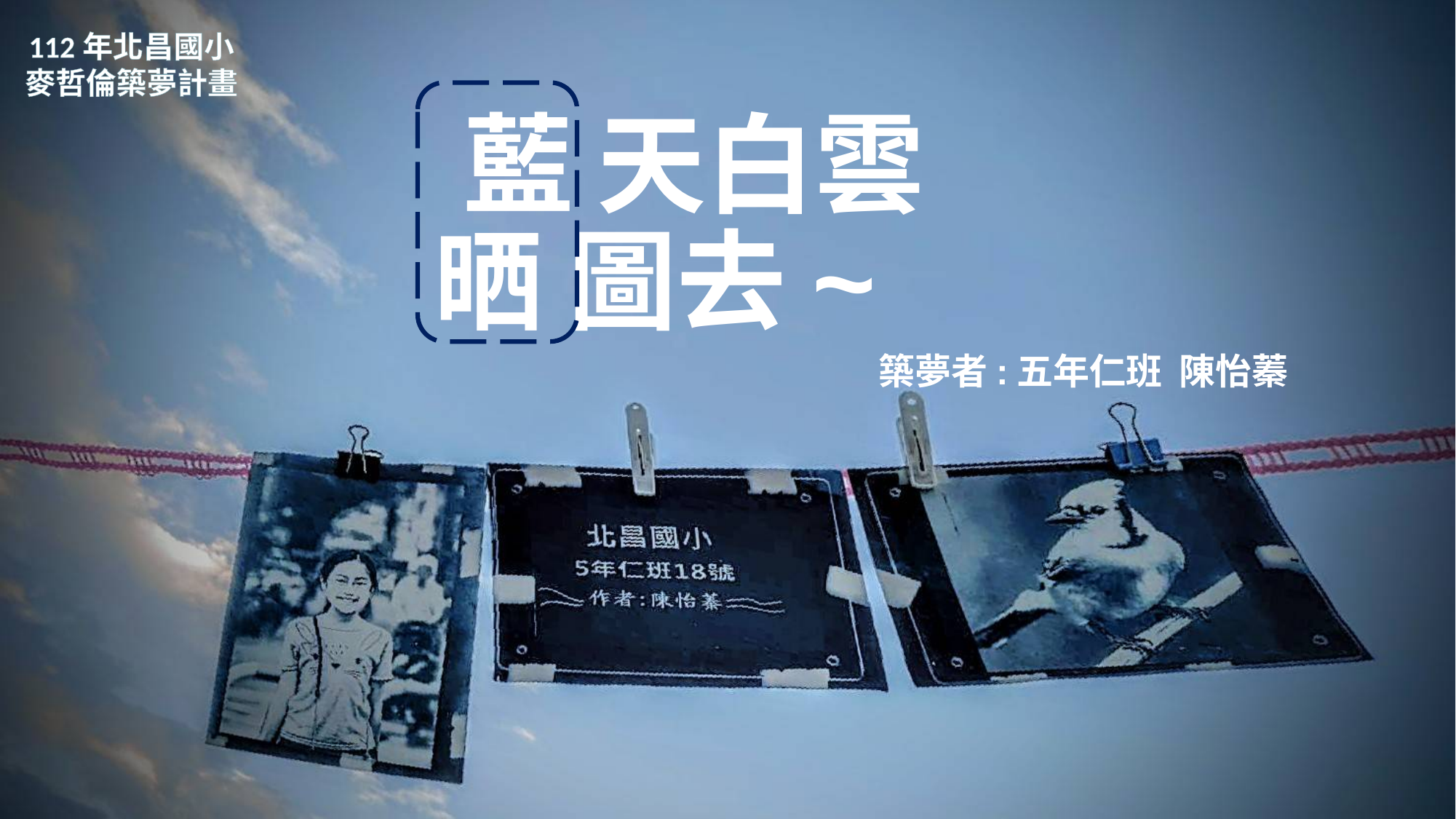

112年北昌國小麥哲倫築夢計畫
# 藍 天白雲

晒 圖去~
築夢者:五年仁班  陳怡蓁